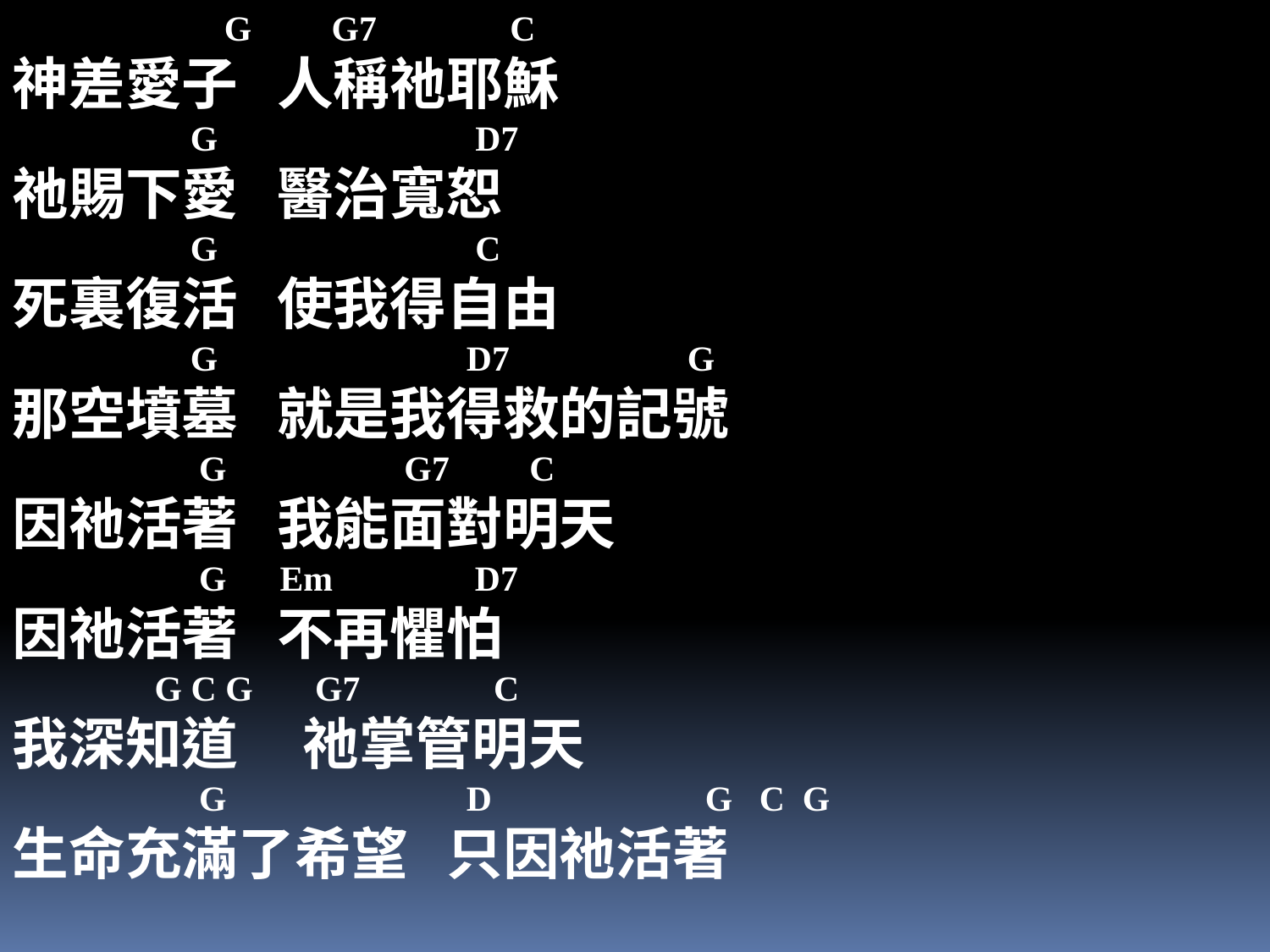

G         G7               C
神差愛子   人稱祂耶穌
                    G                             D7
祂賜下愛   醫治寬恕
                    G                             C
死裏復活   使我得自由
                    G                            D7                    G
那空墳墓   就是我得救的記號
                     G                    G7         C
因祂活著   我能面對明天
                     G      Em                D7
因祂活著   不再懼怕
                G C G       G7               C
我深知道     祂掌管明天
                     G                           D                        G   C  G
生命充滿了希望   只因祂活著